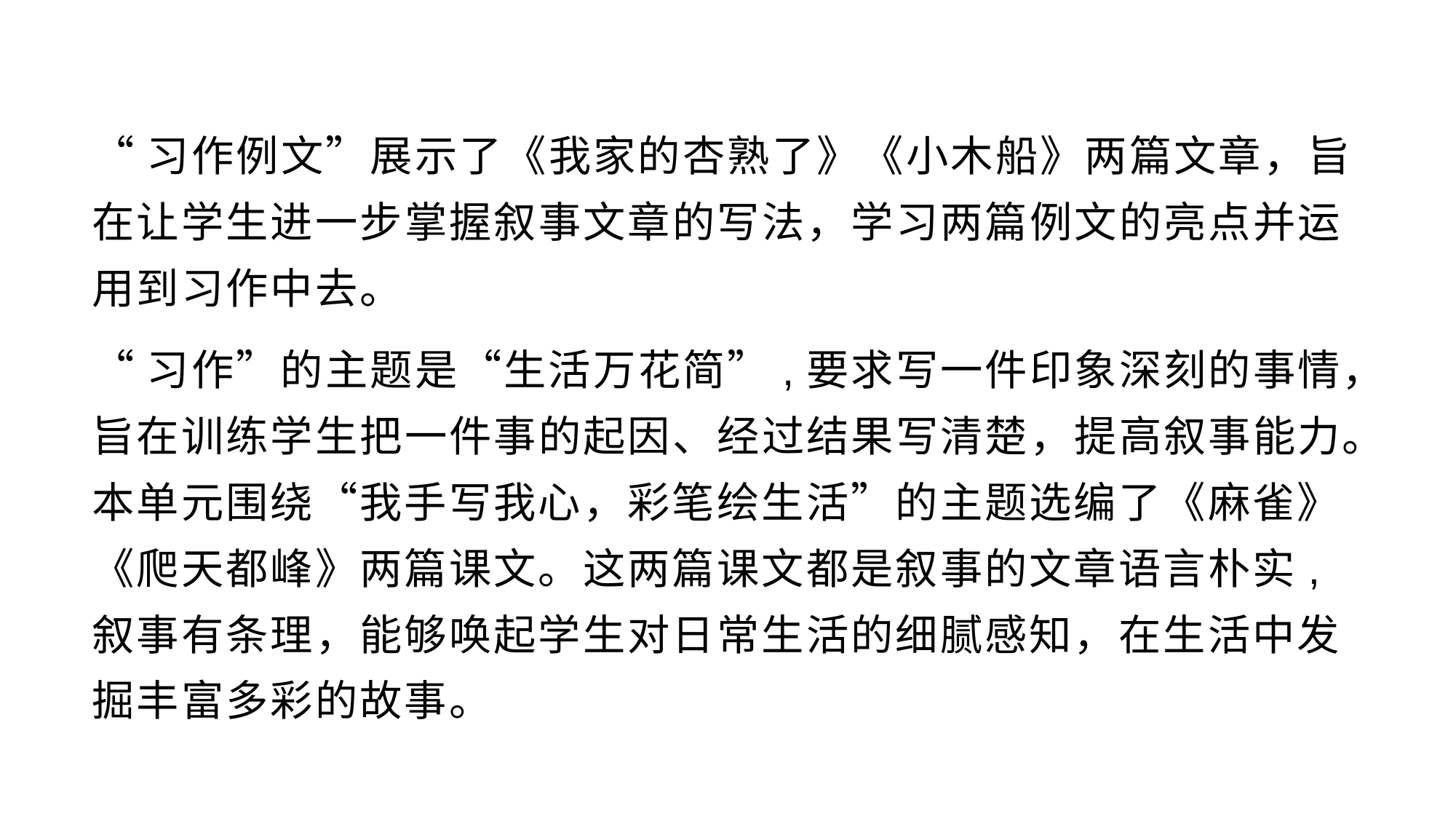

#
“习作例文”展示了《我家的杏熟了》《小木船》两篇文章，旨在让学生进一步掌握叙事文章的写法，学习两篇例文的亮点并运用到习作中去。
“习作”的主题是“生活万花简”,要求写一件印象深刻的事情，旨在训练学生把一件事的起因、经过结果写清楚，提高叙事能力。本单元围绕“我手写我心，彩笔绘生活”的主题选编了《麻雀》《爬天都峰》两篇课文。这两篇课文都是叙事的文章语言朴实,叙事有条理，能够唤起学生对日常生活的细腻感知，在生活中发掘丰富多彩的故事。